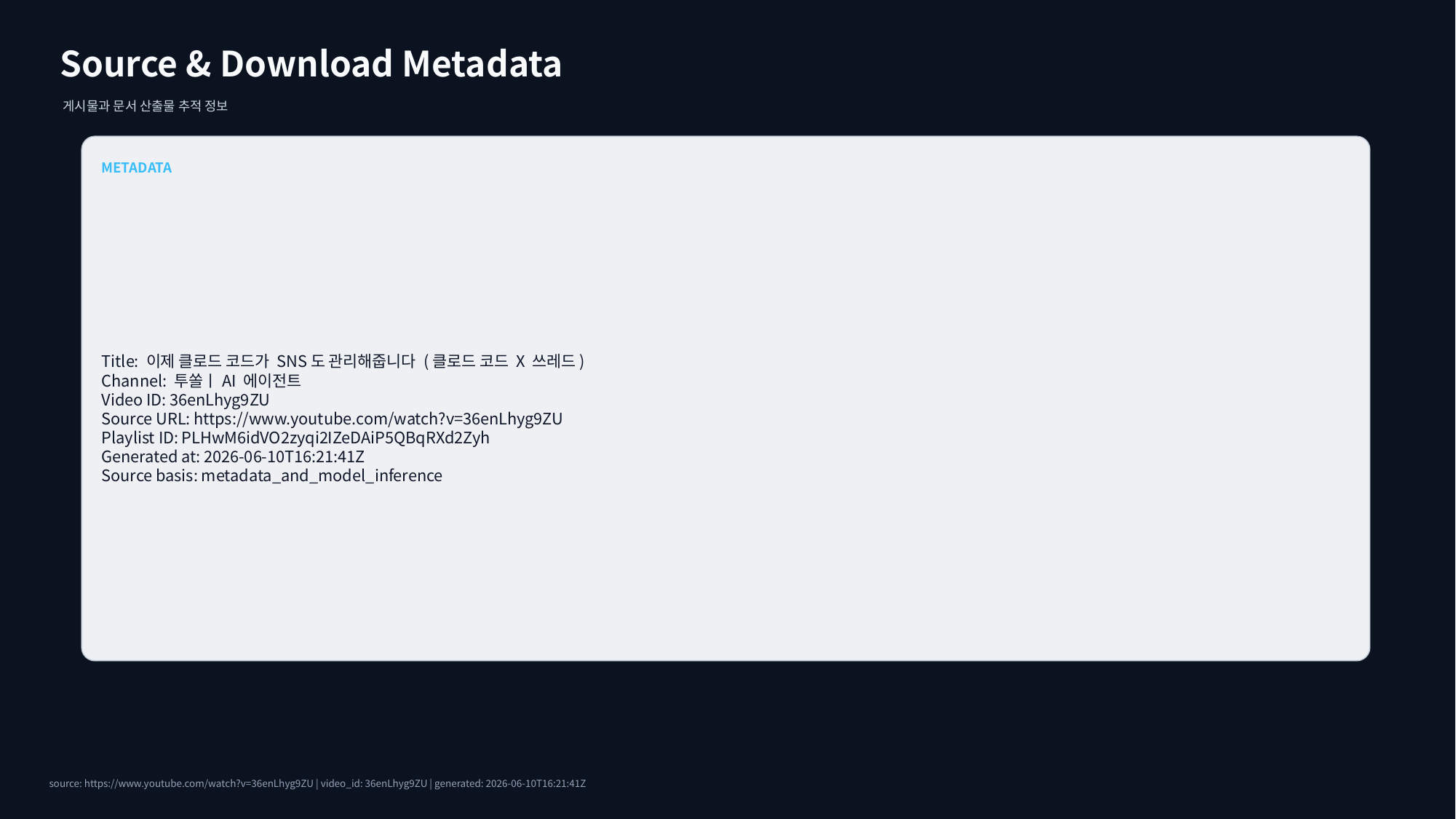

Source & Download Metadata
게시물과 문서 산출물 추적 정보

METADATA
Title: 이제 클로드 코드가 SNS도 관리해줍니다 (클로드 코드 X 쓰레드)
Channel: 투쏠ㅣAI 에이전트
Video ID: 36enLhyg9ZU
Source URL: https://www.youtube.com/watch?v=36enLhyg9ZU
Playlist ID: PLHwM6idVO2zyqi2IZeDAiP5QBqRXd2Zyh
Generated at: 2026-06-10T16:21:41Z
Source basis: metadata_and_model_inference
source: https://www.youtube.com/watch?v=36enLhyg9ZU | video_id: 36enLhyg9ZU | generated: 2026-06-10T16:21:41Z